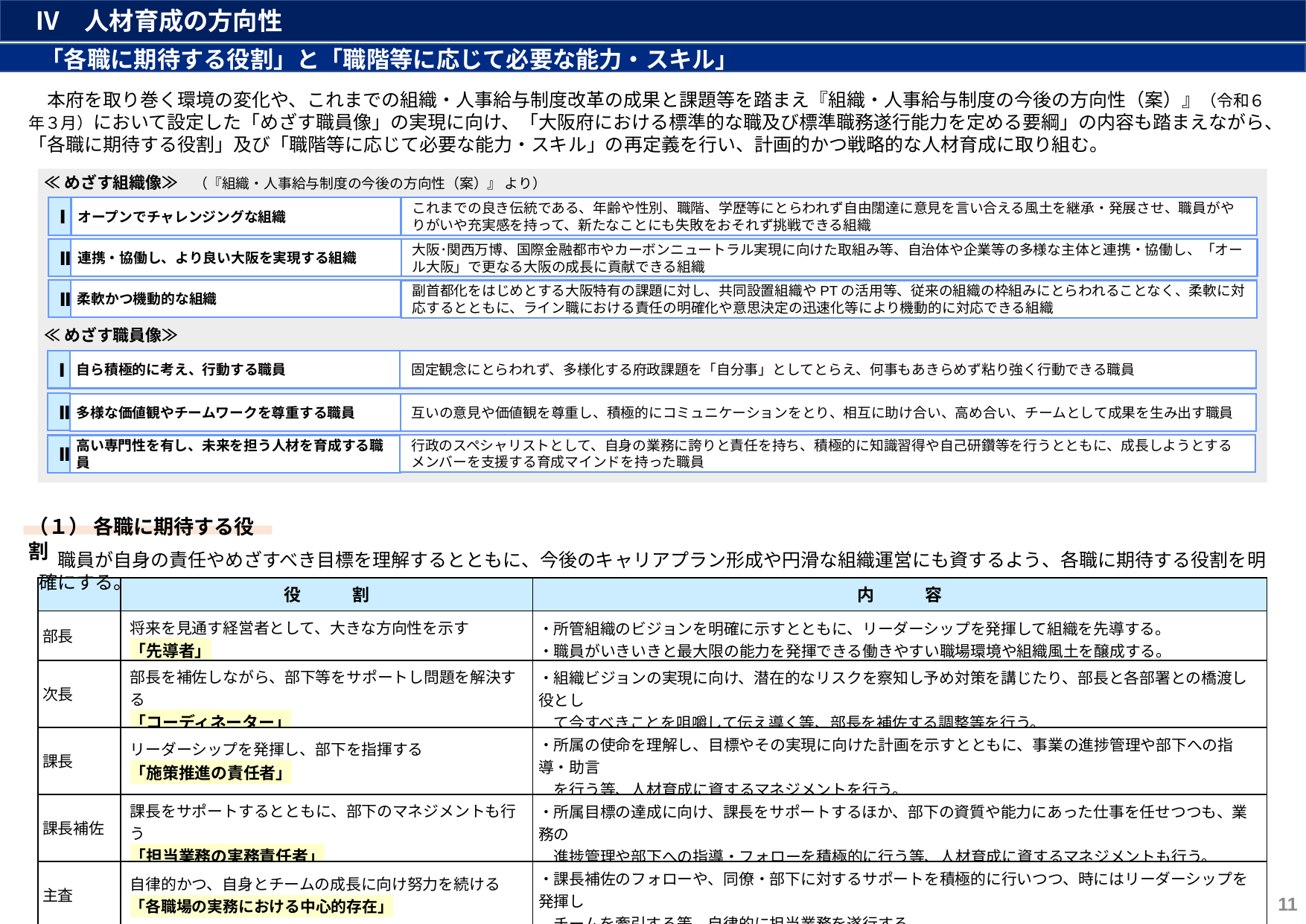

Ⅳ　人材育成の方向性
　 「各職に期待する役割」と「職階等に応じて必要な能力・スキル」
　本府を取り巻く環境の変化や、これまでの組織・人事給与制度改革の成果と課題等を踏まえ『組織・人事給与制度の今後の方向性（案）』（令和６年３月）において設定した「めざす職員像」の実現に向け、「大阪府における標準的な職及び標準職務遂行能力を定める要綱」の内容も踏まえながら、「各職に期待する役割」及び「職階等に応じて必要な能力・スキル」の再定義を行い、計画的かつ戦略的な人材育成に取り組む。
≪めざす組織像≫　（『組織・人事給与制度の今後の方向性（案）』 より）
オープンでチャレンジングな組織
Ⅰ
これまでの良き伝統である、年齢や性別、職階、学歴等にとらわれず自由闊達に意見を言い合える風土を継承・発展させ、職員がやりがいや充実感を持って、新たなことにも失敗をおそれず挑戦できる組織
Ⅱ
大阪･関西万博、国際金融都市やカーボンニュートラル実現に向けた取組み等、自治体や企業等の多様な主体と連携・協働し、「オール大阪」で更なる大阪の成長に貢献できる組織
連携・協働し、より良い大阪を実現する組織
Ⅲ
柔軟かつ機動的な組織
副首都化をはじめとする大阪特有の課題に対し、共同設置組織やPTの活用等、従来の組織の枠組みにとらわれることなく、柔軟に対応するとともに、ライン職における責任の明確化や意思決定の迅速化等により機動的に対応できる組織
≪めざす職員像≫
固定観念にとらわれず、多様化する府政課題を「自分事」としてとらえ、何事もあきらめず粘り強く行動できる職員
自ら積極的に考え、行動する職員
Ⅰ
Ⅱ
互いの意見や価値観を尊重し、積極的にコミュニケーションをとり、相互に助け合い、高め合い、チームとして成果を生み出す職員
多様な価値観やチームワークを尊重する職員
行政のスペシャリストとして、自身の業務に誇りと責任を持ち、積極的に知識習得や自己研鑽等を行うとともに、成長しようとするメンバーを支援する育成マインドを持った職員
Ⅲ
高い専門性を有し、未来を担う人材を育成する職員

（１） 各職に期待する役割

　職員が自身の責任やめざすべき目標を理解するとともに、今後のキャリアプラン形成や円滑な組織運営にも資するよう、各職に期待する役割を明確にする。
|  | 役　　　割 | 内　　　容 |
| --- | --- | --- |
| 部長 | 将来を見通す経営者として、大きな方向性を示す 「先導者」 | ・所管組織のビジョンを明確に示すとともに、リーダーシップを発揮して組織を先導する。 ・職員がいきいきと最大限の能力を発揮できる働きやすい職場環境や組織風土を醸成する。 |
| 次長 | 部長を補佐しながら、部下等をサポートし問題を解決する 「コーディネーター」 | ・組織ビジョンの実現に向け、潜在的なリスクを察知し予め対策を講じたり、部長と各部署との橋渡し役とし 　て今すべきことを咀嚼して伝え導く等、部長を補佐する調整等を行う。 |
| 課長 | リーダーシップを発揮し、部下を指揮する 「施策推進の責任者」 | ・所属の使命を理解し、目標やその実現に向けた計画を示すとともに、事業の進捗管理や部下への指導・助言 　を行う等、人材育成に資するマネジメントを行う。 |
| 課長補佐 | 課長をサポートするとともに、部下のマネジメントも行う 「担当業務の実務責任者」 | ・所属目標の達成に向け、課長をサポートするほか、部下の資質や能力にあった仕事を任せつつも、業務の 　進捗管理や部下への指導・フォローを積極的に行う等、人材育成に資するマネジメントも行う。 |
| 主査 | 自律的かつ、自身とチームの成長に向け努力を続ける 「各職場の実務における中心的存在」 | ・課長補佐のフォローや、同僚・部下に対するサポートを積極的に行いつつ、時にはリーダーシップを発揮し 　チームを牽引する等、自律的に担当業務を遂行する。 |
| 主事・技師 | 自己研鑽に励むとともに、周囲のサポートも行う 「業務の推進役」 | ・組織の一員として協調性と積極性をもち、業務の目的を理解した上で着実に遂行する。 |
11